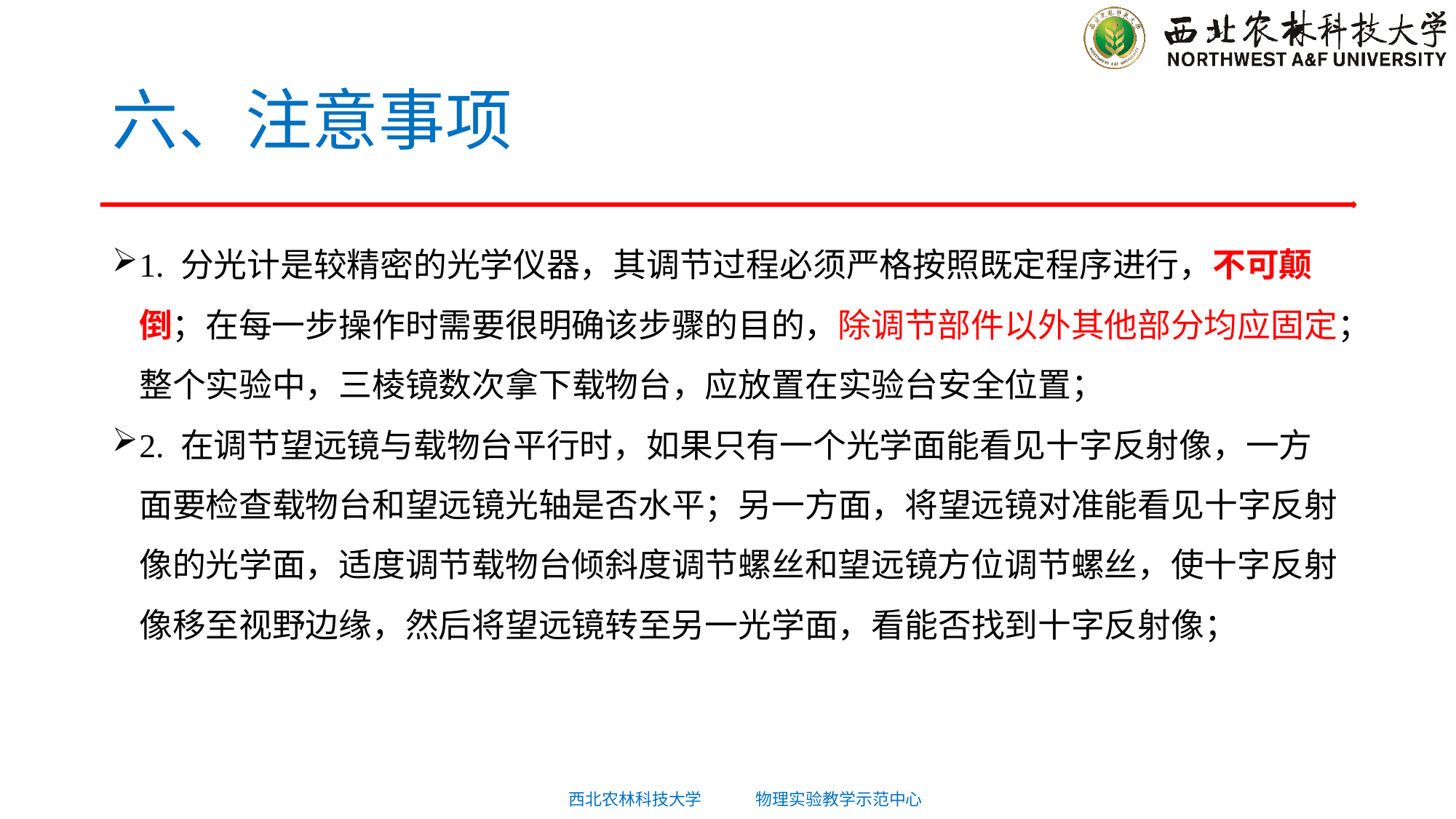

# 六、注意事项
1. 分光计是较精密的光学仪器，其调节过程必须严格按照既定程序进行，不可颠倒；在每一步操作时需要很明确该步骤的目的，除调节部件以外其他部分均应固定；整个实验中，三棱镜数次拿下载物台，应放置在实验台安全位置；
2. 在调节望远镜与载物台平行时，如果只有一个光学面能看见十字反射像，一方面要检查载物台和望远镜光轴是否水平；另一方面，将望远镜对准能看见十字反射像的光学面，适度调节载物台倾斜度调节螺丝和望远镜方位调节螺丝，使十字反射像移至视野边缘，然后将望远镜转至另一光学面，看能否找到十字反射像；